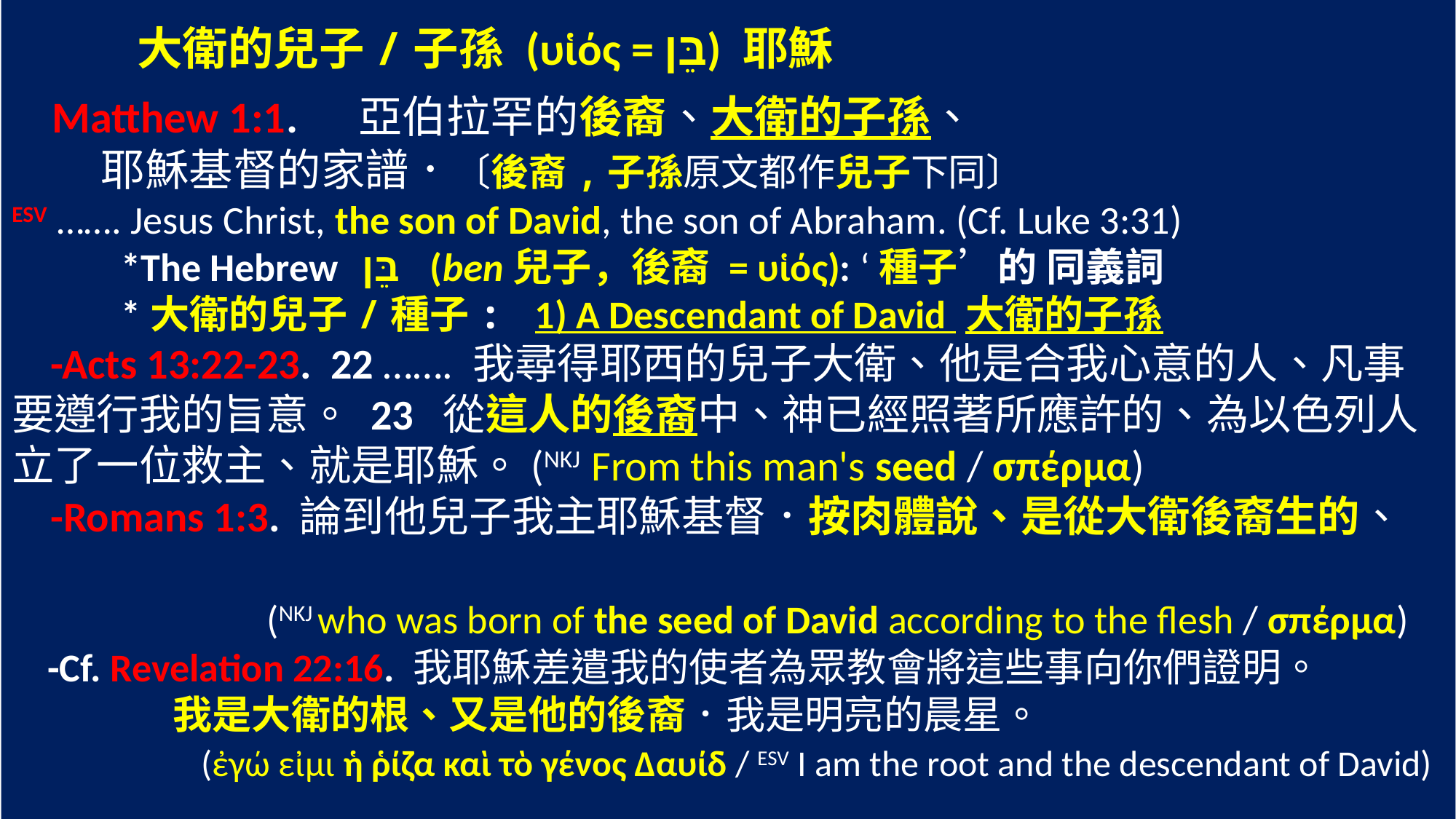

大衛的兒子/子孫 (υἱός = בֵּן) 耶穌

    Matthew 1:1.     亞伯拉罕的後裔、大衛的子孫、
        耶穌基督的家譜．〔後裔,子孫原文都作兒子下同〕
ESV  ……. Jesus Christ, the son of David, the son of Abraham. (Cf. Luke 3:31)
	*The Hebrew בֵּן   (ben兒子，後裔 = υἱός): ‘種子’的 同義詞
	*大衛的兒子/種子:  1) A Descendant of David 大衛的子孫
    -Acts 13:22-23.  22 ……. 我尋得耶西的兒子大衛、他是合我心意的人、凡事要遵行我的旨意。 23  從這人的後裔中、神已經照著所應許的、為以色列人立了一位救主、就是耶穌。(NKJ  From this man's seed / σπέρμα)
    -Romans 1:3. 論到他兒子我主耶穌基督．按肉體說、是從大衛後裔生的、
          (NKJ who was born of the seed of David according to the flesh / σπέρμα)
    -Cf. Revelation 22:16. 我耶穌差遣我的使者為眾教會將這些事向你們證明。
                 我是大衛的根、又是他的後裔．我是明亮的晨星。
        (ἐγώ εἰμι ἡ ῥίζα καὶ τὸ γένος Δαυίδ / ESV I am the root and the descendant of David)